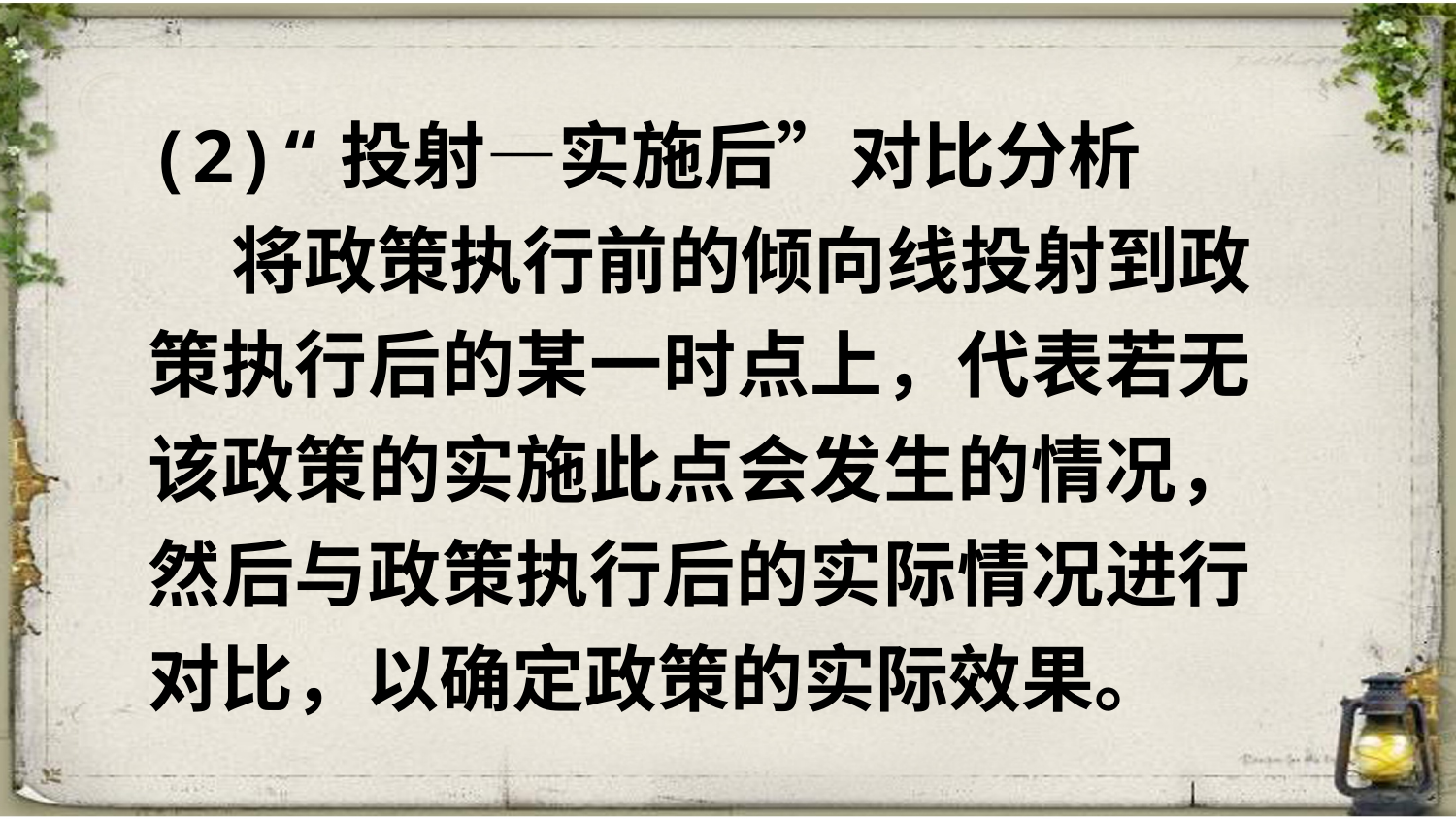

(2)“投射—实施后”对比分析
    将政策执行前的倾向线投射到政策执行后的某一时点上，代表若无该政策的实施此点会发生的情况，然后与政策执行后的实际情况进行对比，以确定政策的实际效果。